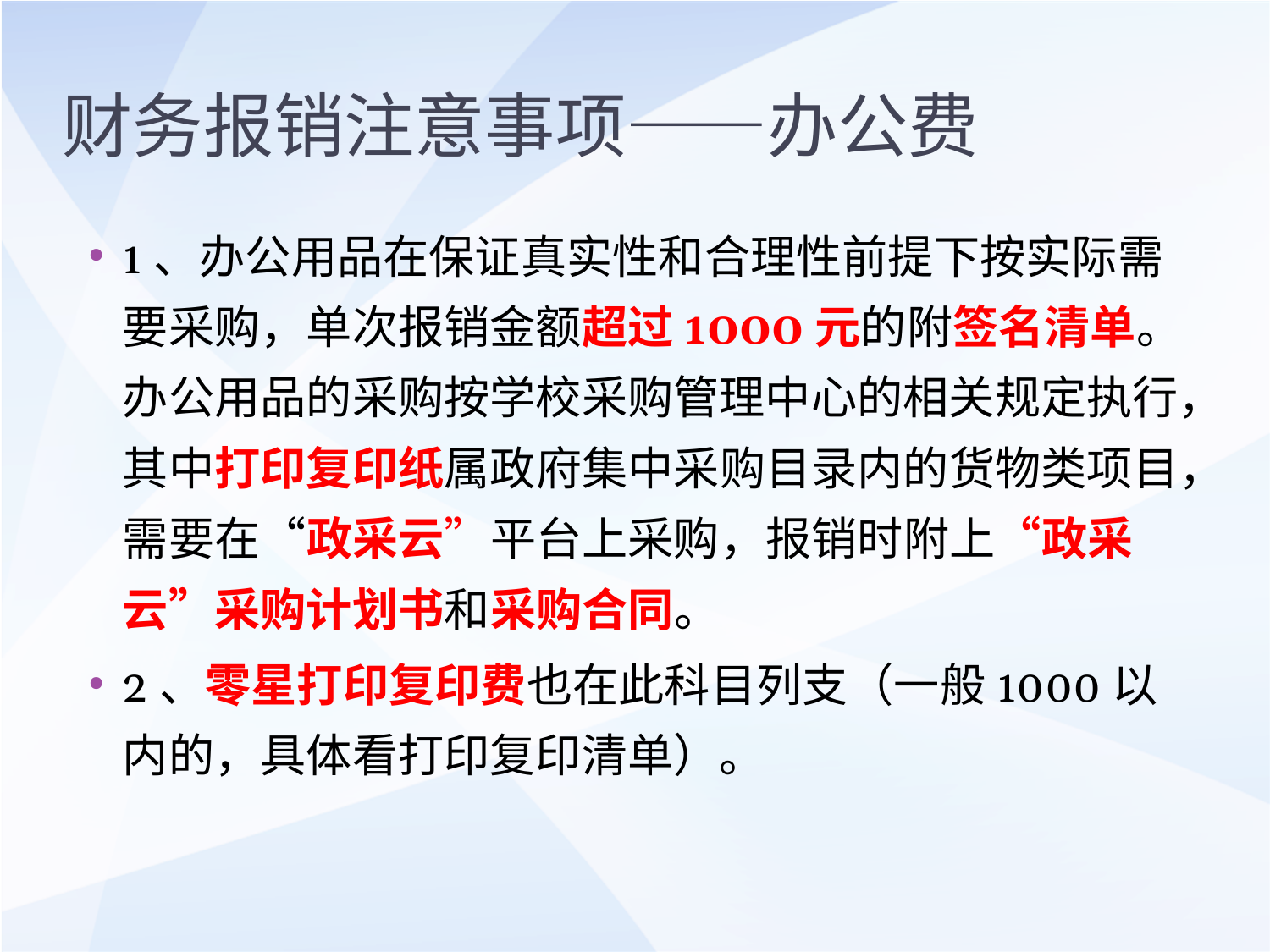

# 财务报销注意事项——办公费
1、办公用品在保证真实性和合理性前提下按实际需要采购，单次报销金额超过1000元的附签名清单。办公用品的采购按学校采购管理中心的相关规定执行，其中打印复印纸属政府集中采购目录内的货物类项目，需要在“政采云”平台上采购，报销时附上“政采云”采购计划书和采购合同。
2、零星打印复印费也在此科目列支（一般1000以内的，具体看打印复印清单）。